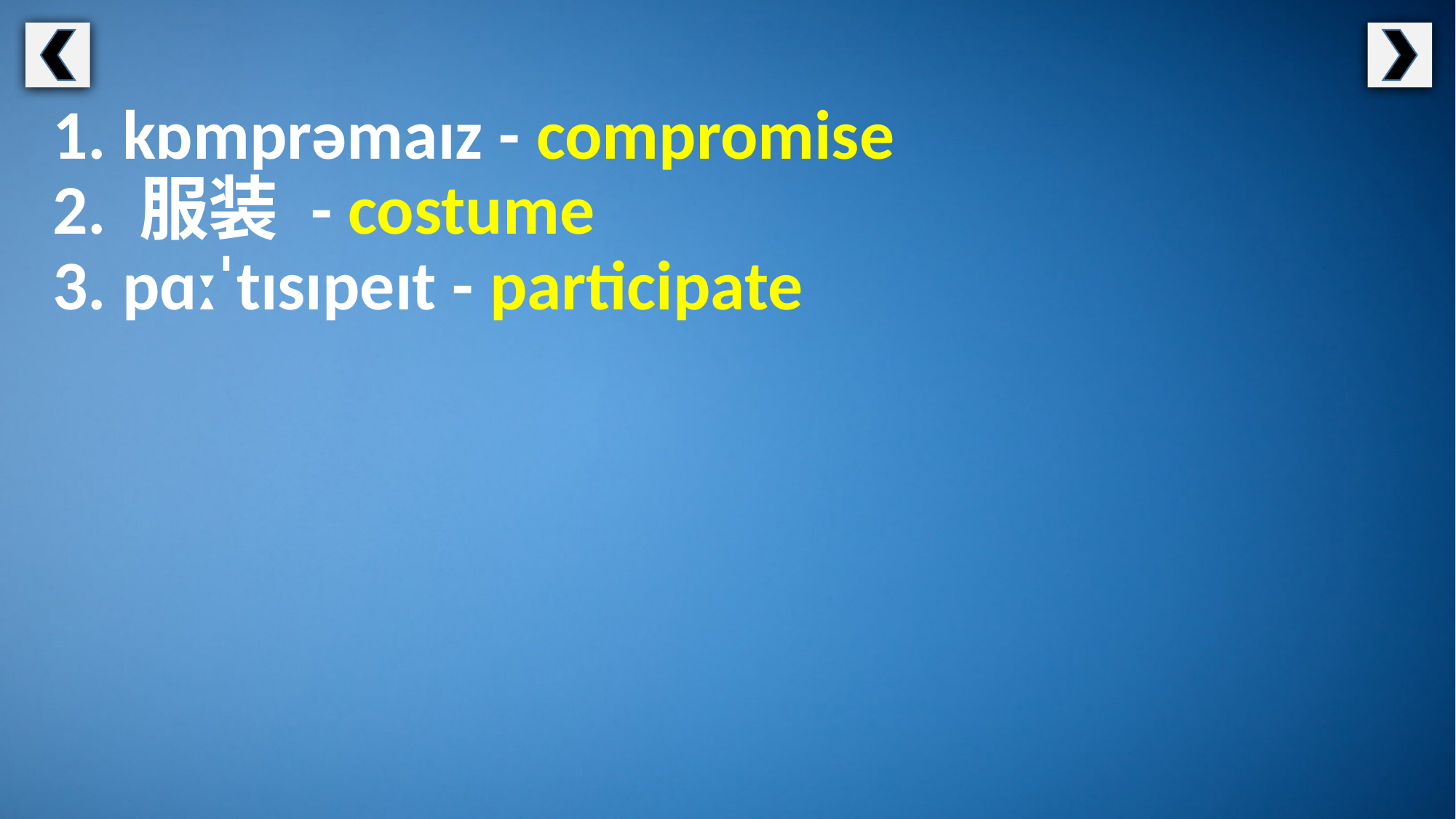

1. kɒmprəmaɪz - compromise
2. 服装 - costume
3. pɑːˈtɪsɪpeɪt - participate